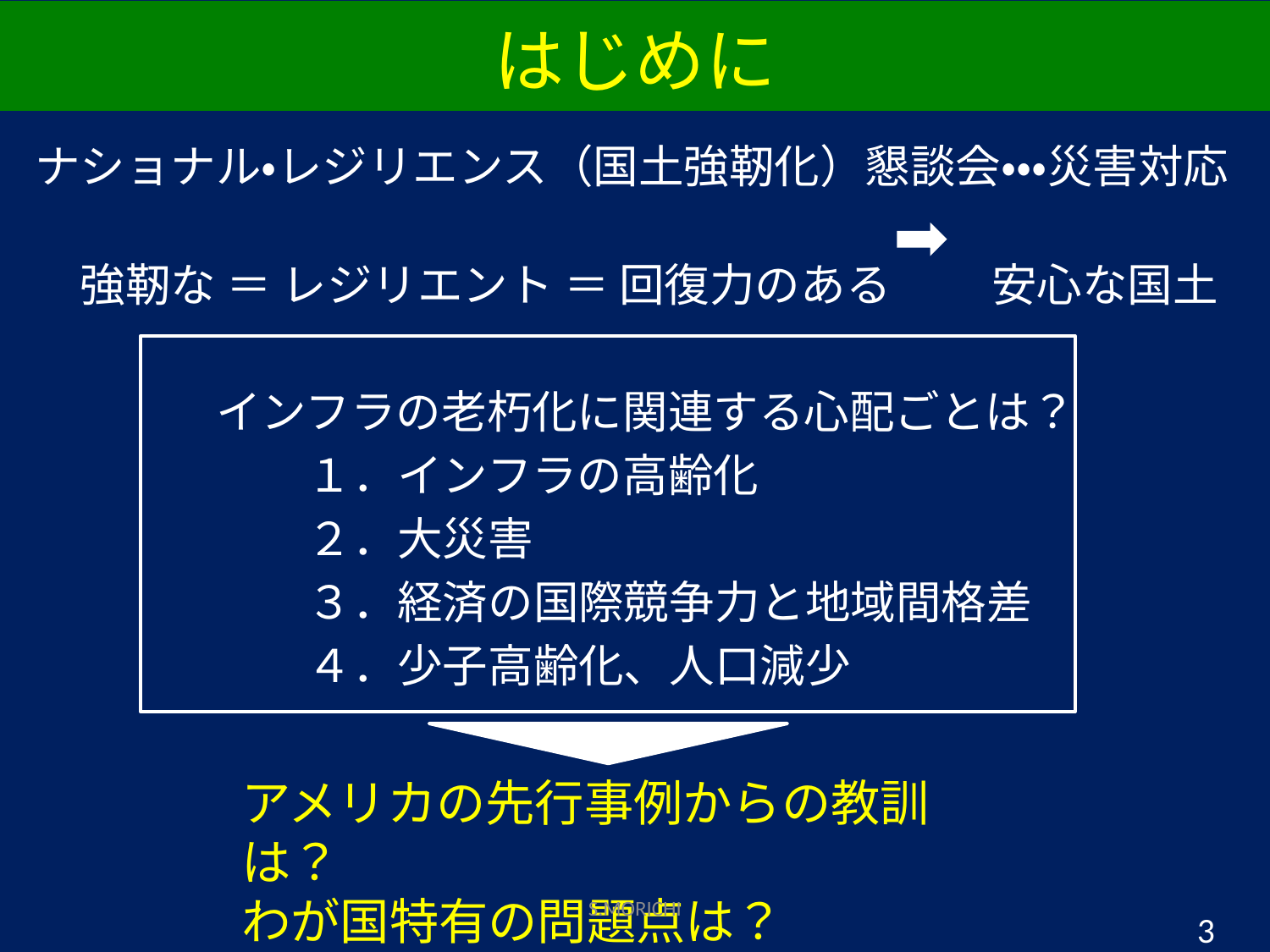

# はじめに
ナショナル・レジリエンス（国土強靭化）懇談会・・・災害対応
　強靭な ＝ レジリエント ＝ 回復力のある　　 安心な国土

　　　　インフラの老朽化に関連する心配ごとは？
　　　　　　１．インフラの高齢化
　　　　　　２．大災害
　　　　　　３．経済の国際競争力と地域間格差
　　　　　　４．少子高齢化、人口減少

アメリカの先行事例からの教訓は？
わが国特有の問題点は？
S.MORICHI
3